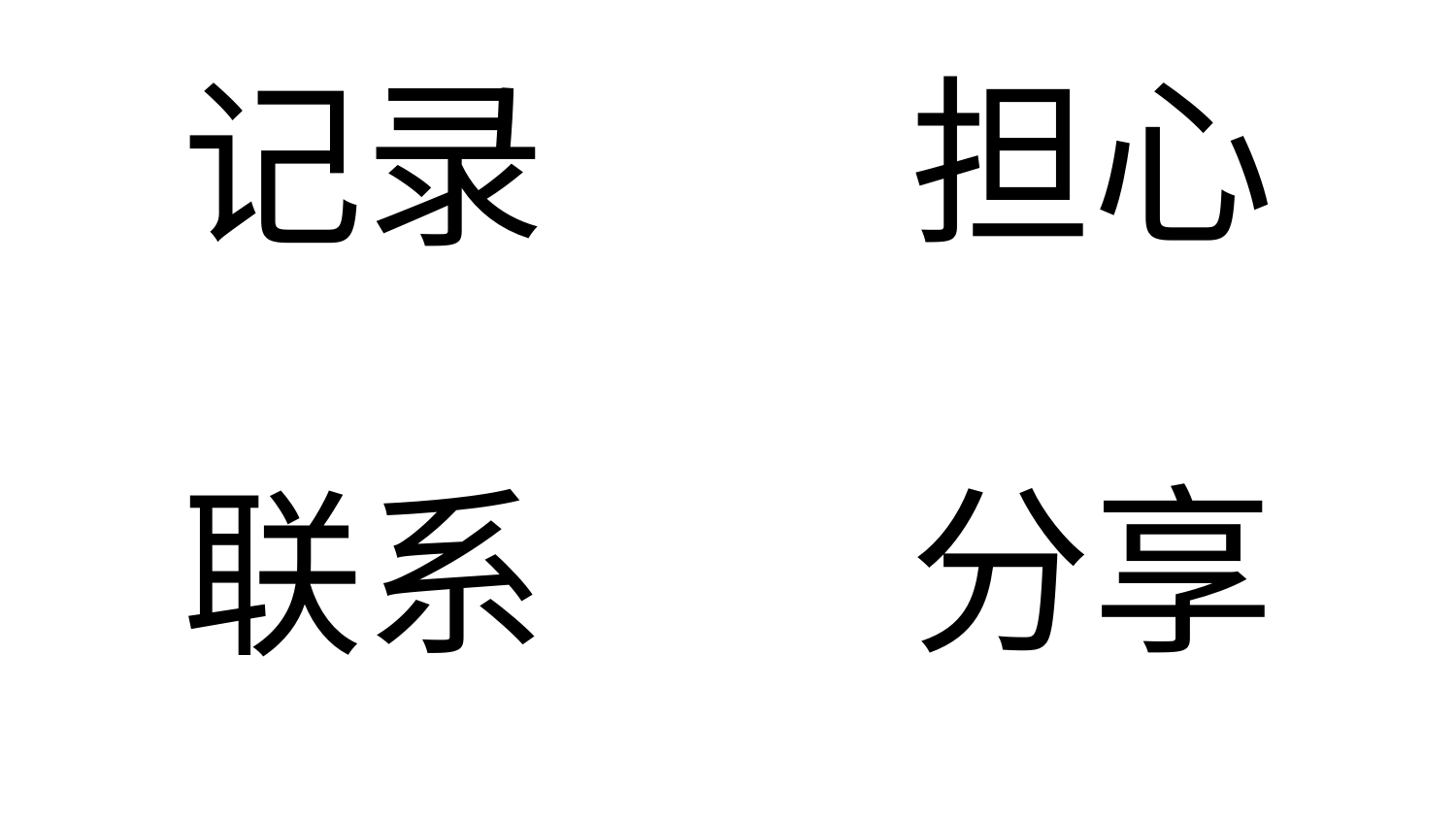

| 记录 | 担心 |
| --- | --- |
| 联系 | 分享 |